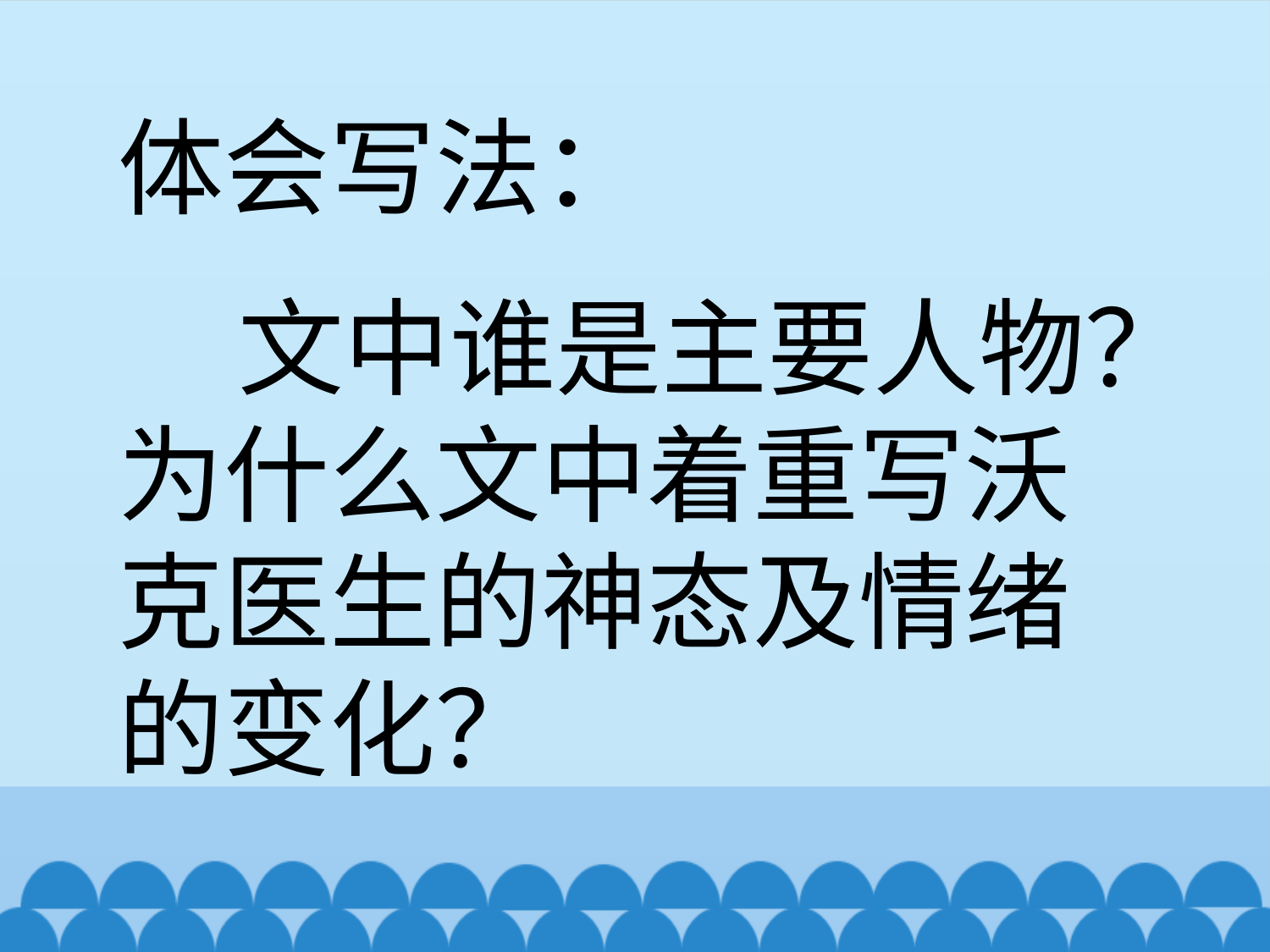

体会写法：
    文中谁是主要人物？为什么文中着重写沃克医生的神态及情绪的变化？